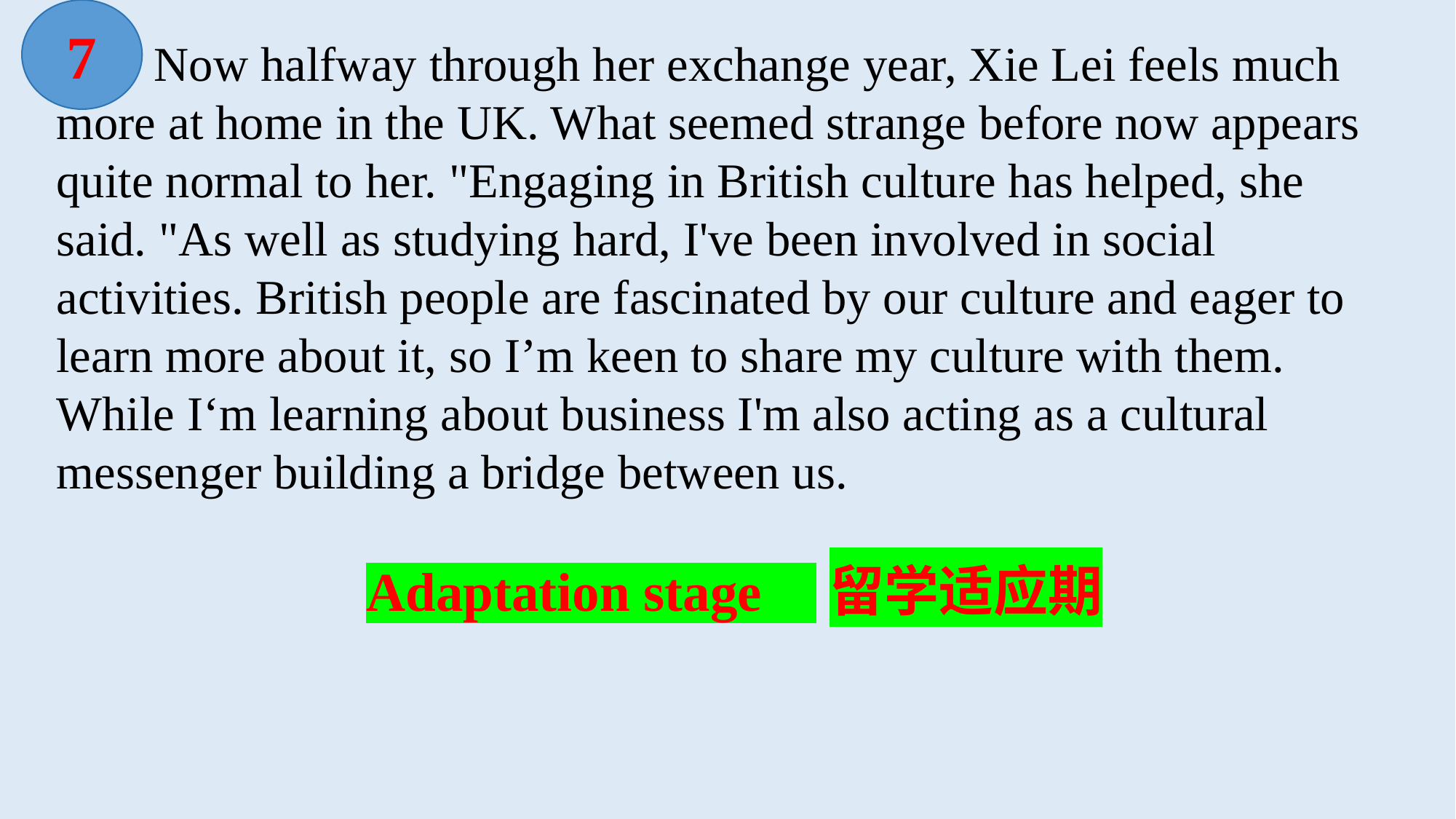

7
        Now halfway through her exchange year, Xie Lei feels much more at home in the UK. What seemed strange before now appears quite normal to her. "Engaging in British culture has helped, she said. "As well as studying hard, I've been involved in social activities. British people are fascinated by our culture and eager to learn more about it, so I’m keen to share my culture with them. While I‘m learning about business I'm also acting as a cultural messenger building a bridge between us.
Adaptation stage    留学适应期